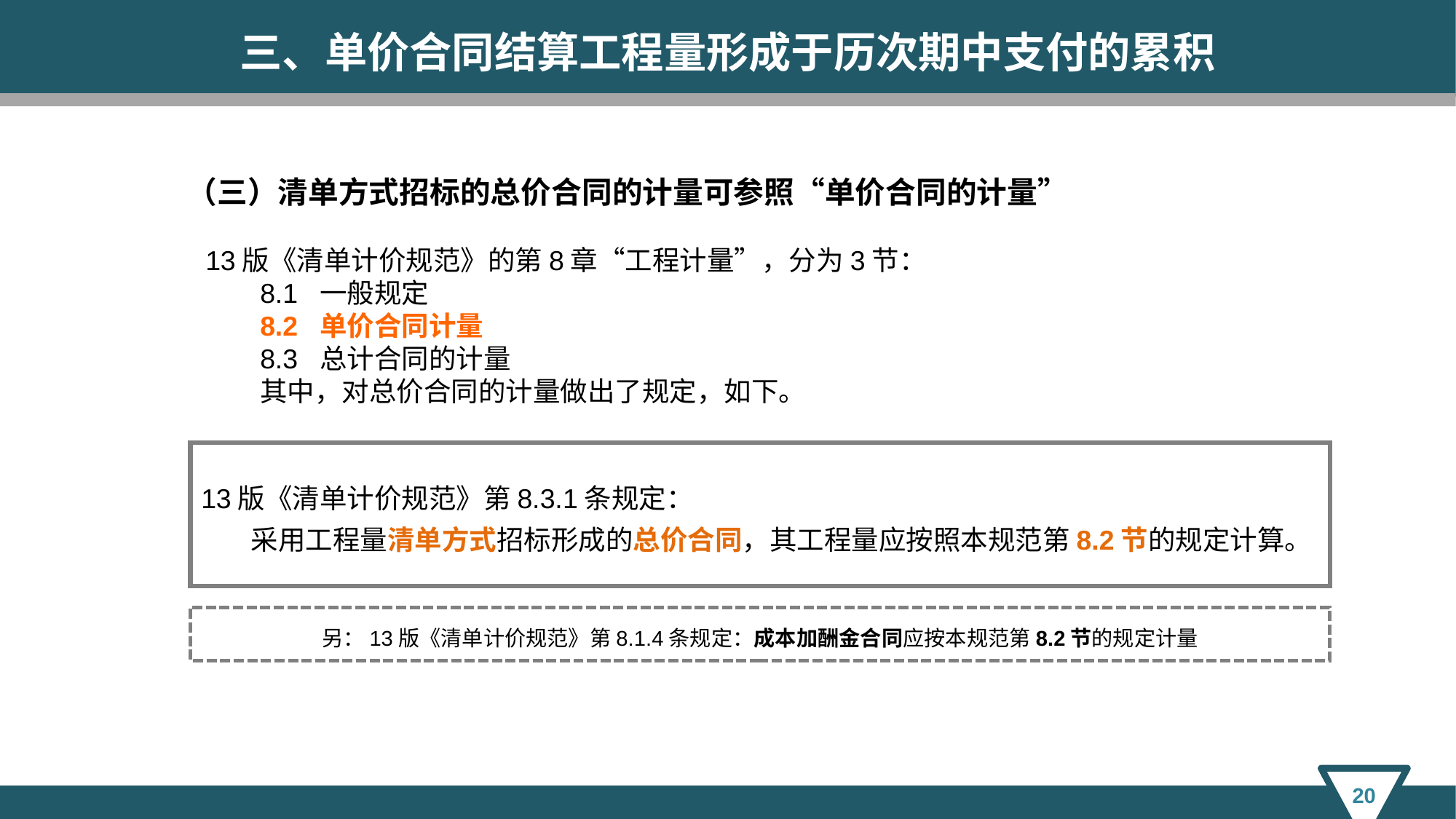

三、单价合同结算工程量形成于历次期中支付的累积
（三）清单方式招标的总价合同的计量可参照“单价合同的计量”
13版《清单计价规范》的第8章“工程计量”，分为3节：
8.1  一般规定
8.2  单价合同计量
8.3  总计合同的计量
其中，对总价合同的计量做出了规定，如下。
13版《清单计价规范》第8.3.1条规定：
       采用工程量清单方式招标形成的总价合同，其工程量应按照本规范第8.2节的规定计算。
另：13版《清单计价规范》第8.1.4条规定：成本加酬金合同应按本规范第8.2节的规定计量